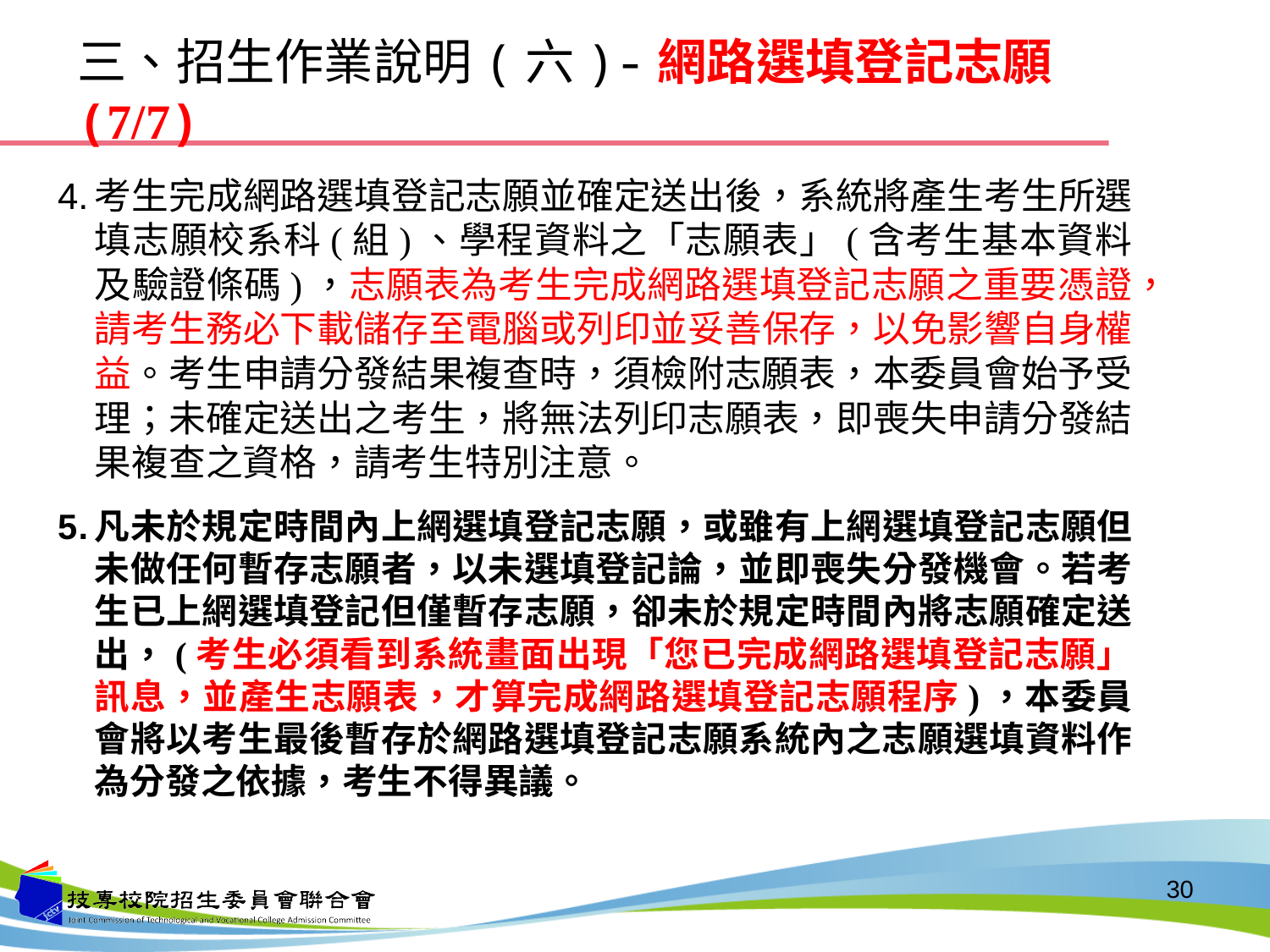

# 三、招生作業說明(六)-網路選填登記志願(7/7)
考生完成網路選填登記志願並確定送出後，系統將產生考生所選填志願校系科(組)、學程資料之「志願表」(含考生基本資料及驗證條碼)，志願表為考生完成網路選填登記志願之重要憑證，請考生務必下載儲存至電腦或列印並妥善保存，以免影響自身權益。考生申請分發結果複查時，須檢附志願表，本委員會始予受理；未確定送出之考生，將無法列印志願表，即喪失申請分發結果複查之資格，請考生特別注意。
凡未於規定時間內上網選填登記志願，或雖有上網選填登記志願但未做任何暫存志願者，以未選填登記論，並即喪失分發機會。若考生已上網選填登記但僅暫存志願，卻未於規定時間內將志願確定送出，(考生必須看到系統畫面出現「您已完成網路選填登記志願」訊息，並產生志願表，才算完成網路選填登記志願程序)，本委員會將以考生最後暫存於網路選填登記志願系統內之志願選填資料作為分發之依據，考生不得異議。

30